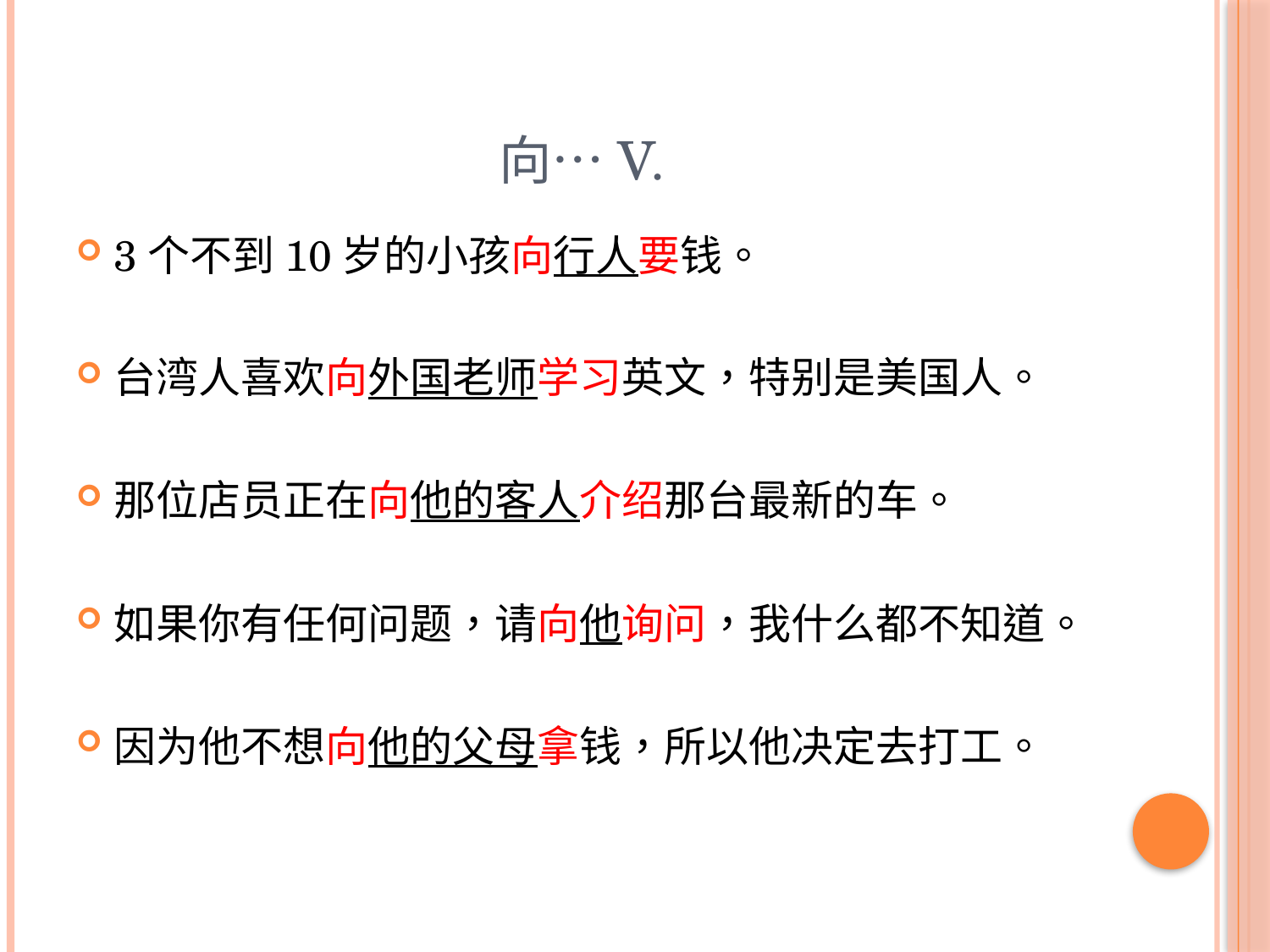

# 向…v.
3个不到10岁的小孩向行人要钱。

台湾人喜欢向外国老师学习英文，特别是美国人。

那位店员正在向他的客人介绍那台最新的车。

如果你有任何问题，请向他询问，我什么都不知道。

因为他不想向他的父母拿钱，所以他决定去打工。